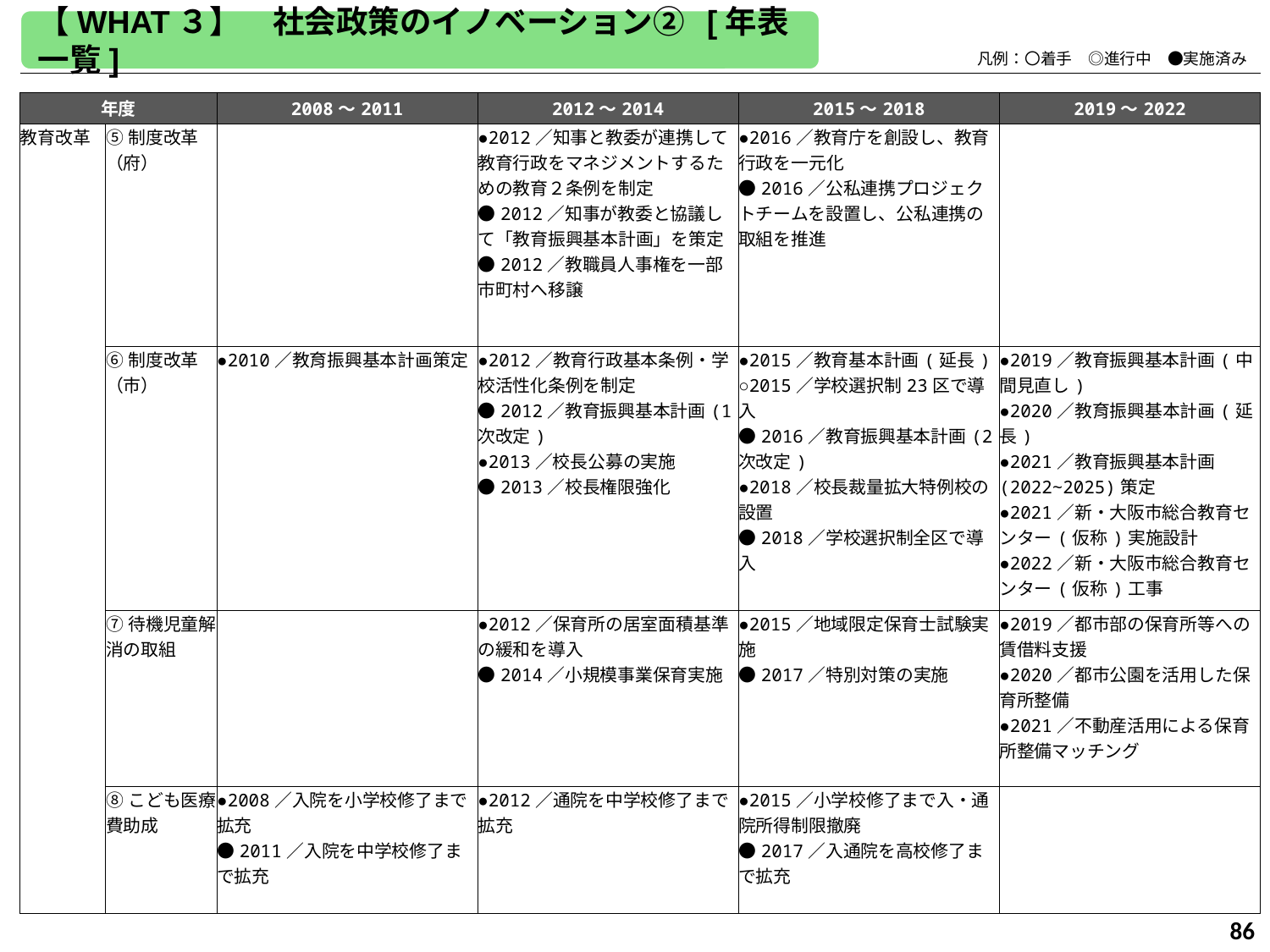

【WHAT３】　社会政策のイノベーション②  [年表一覧]
　　　　凡例：〇着手　◎進行中　●実施済み
| 年度 |  | 2008～2011 | 2012～2014 | 2015～2018 | 2019～2022 |
| --- | --- | --- | --- | --- | --- |
| 教育改革 | ⑤制度改革（府） |  | ●2012／知事と教委が連携して教育行政をマネジメントするための教育２条例を制定 ●2012／知事が教委と協議して「教育振興基本計画」を策定 ●2012／教職員人事権を一部市町村へ移譲 | ●2016／教育庁を創設し、教育行政を一元化 ●2016／公私連携プロジェクトチームを設置し、公私連携の取組を推進 |  |
|  | ⑥制度改革（市） | ●2010／教育振興基本計画策定 | ●2012／教育行政基本条例・学校活性化条例を制定 ●2012／教育振興基本計画(1次改定) ●2013／校長公募の実施 ●2013／校長権限強化 | ●2015／教育基本計画(延長) ○2015／学校選択制23区で導入 ●2016／教育振興基本計画(2次改定) ●2018／校長裁量拡大特例校の設置 ●2018／学校選択制全区で導入 | ●2019／教育振興基本計画(中間見直し) ●2020／教育振興基本計画(延長) ●2021／教育振興基本計画(2022∼2025)策定 ●2021／新・大阪市総合教育センター(仮称)実施設計 ●2022／新・大阪市総合教育センター(仮称)工事 |
|  | ⑦待機児童解消の取組 |  | ●2012／保育所の居室面積基準の緩和を導入 ●2014／小規模事業保育実施 | ●2015／地域限定保育士試験実施 ●2017／特別対策の実施 | ●2019／都市部の保育所等への賃借料支援 ●2020／都市公園を活用した保育所整備 ●2021／不動産活用による保育所整備マッチング |
|  | ⑧こども医療費助成 | ●2008／入院を小学校修了まで拡充 ●2011／入院を中学校修了まで拡充 | ●2012／通院を中学校修了まで拡充 | ●2015／小学校修了まで入・通院所得制限撤廃 ●2017／入通院を高校修了まで拡充 |  |
86